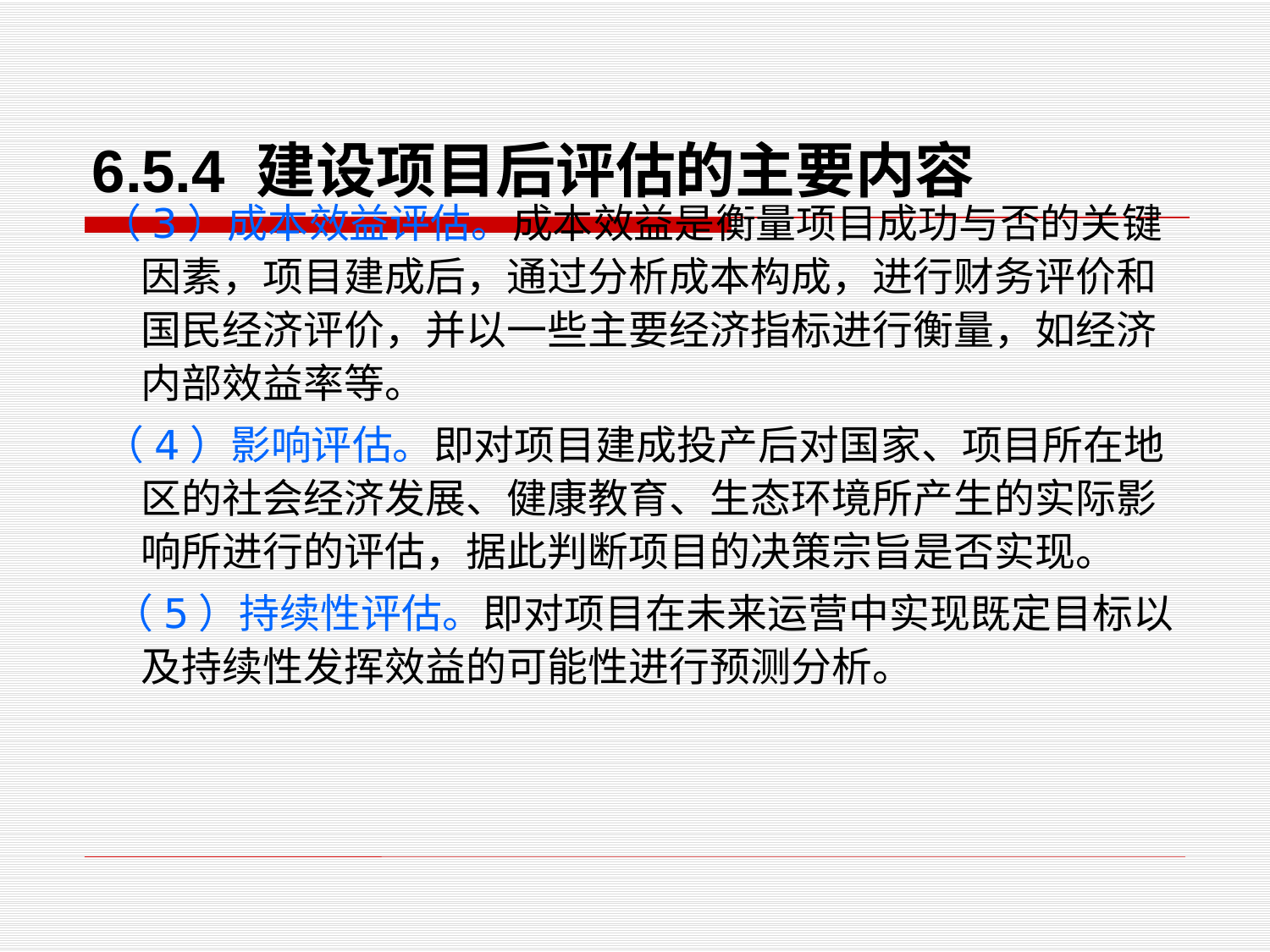

# 6.5.4 建设项目后评估的主要内容
  （3）成本效益评估。成本效益是衡量项目成功与否的关键因素，项目建成后，通过分析成本构成，进行财务评价和国民经济评价，并以一些主要经济指标进行衡量，如经济内部效益率等。
  （4）影响评估。即对项目建成投产后对国家、项目所在地区的社会经济发展、健康教育、生态环境所产生的实际影响所进行的评估，据此判断项目的决策宗旨是否实现。
   （5）持续性评估。即对项目在未来运营中实现既定目标以及持续性发挥效益的可能性进行预测分析。